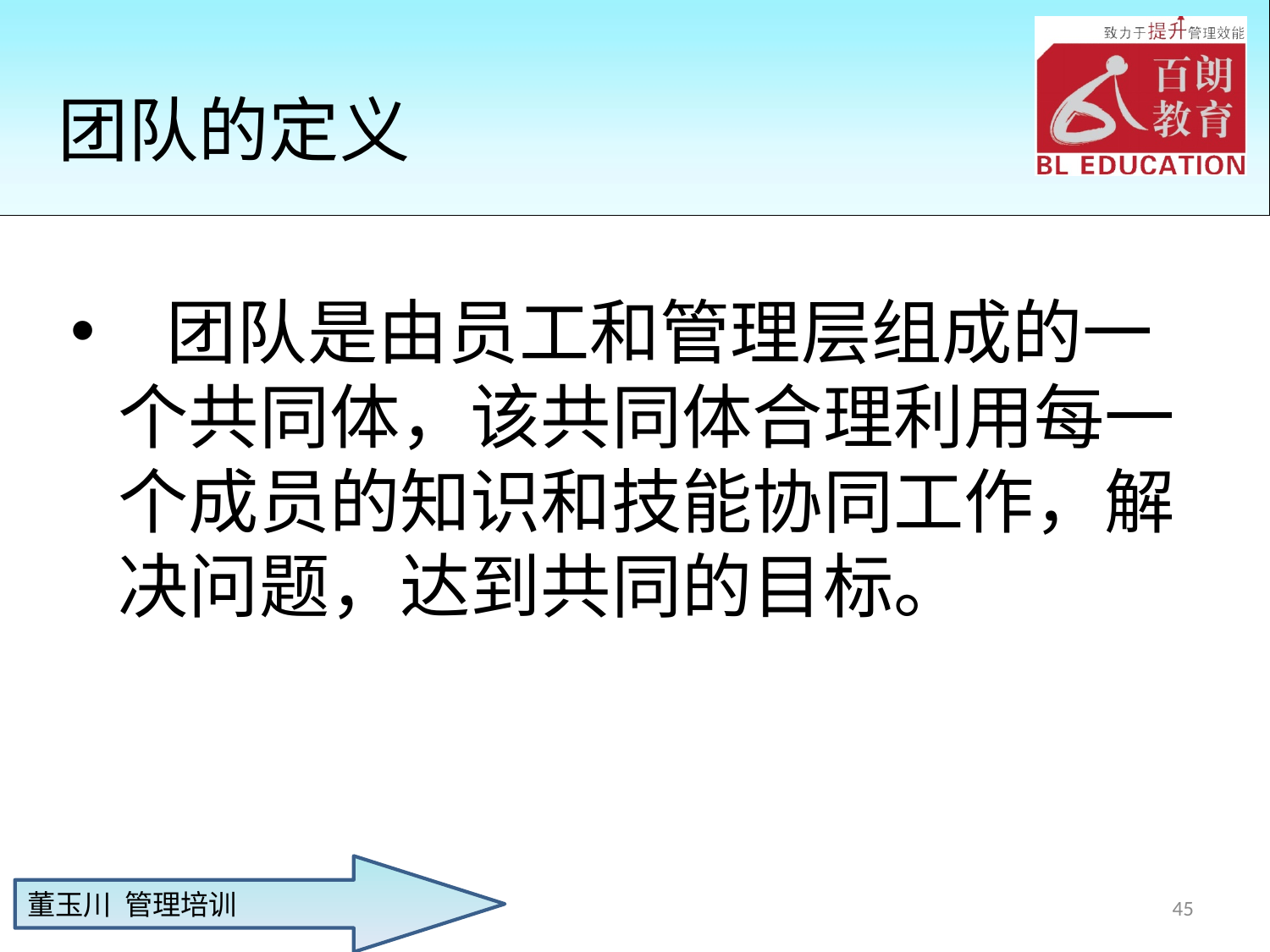

# 团队的定义
  团队是由员工和管理层组成的一个共同体，该共同体合理利用每一个成员的知识和技能协同工作，解决问题，达到共同的目标。
45